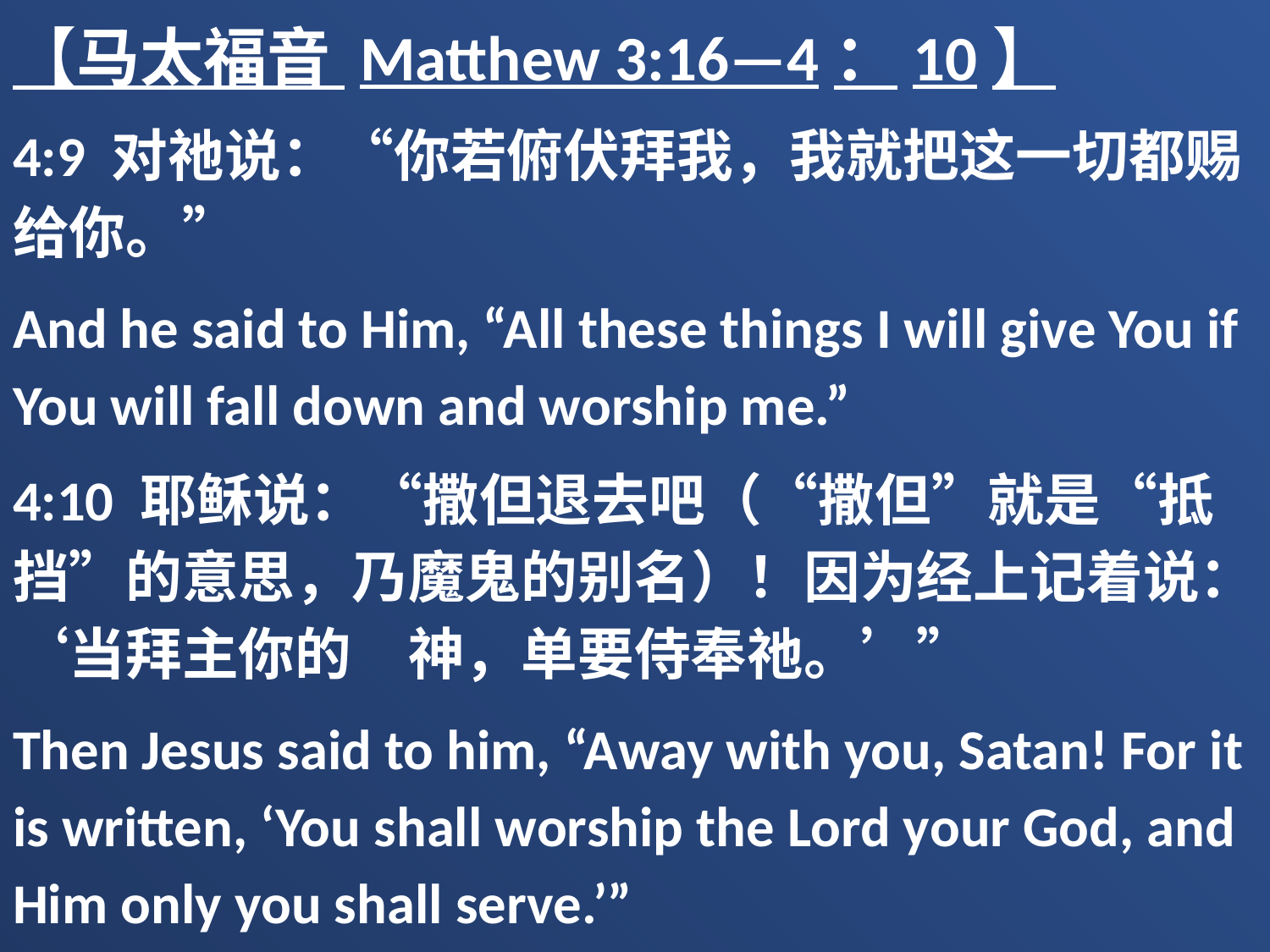

【马太福音 Matthew 3:16—4：10】
4:9 对祂说：“你若俯伏拜我，我就把这一切都赐给你。”
And he said to Him, “All these things I will give You if You will fall down and worship me.”
4:10 耶稣说：“撒但退去吧（“撒但”就是“抵挡”的意思，乃魔鬼的别名）！因为经上记着说：‘当拜主你的　神，单要侍奉祂。’”
Then Jesus said to him, “Away with you, Satan! For it is written, ‘You shall worship the Lord your God, and Him only you shall serve.’”